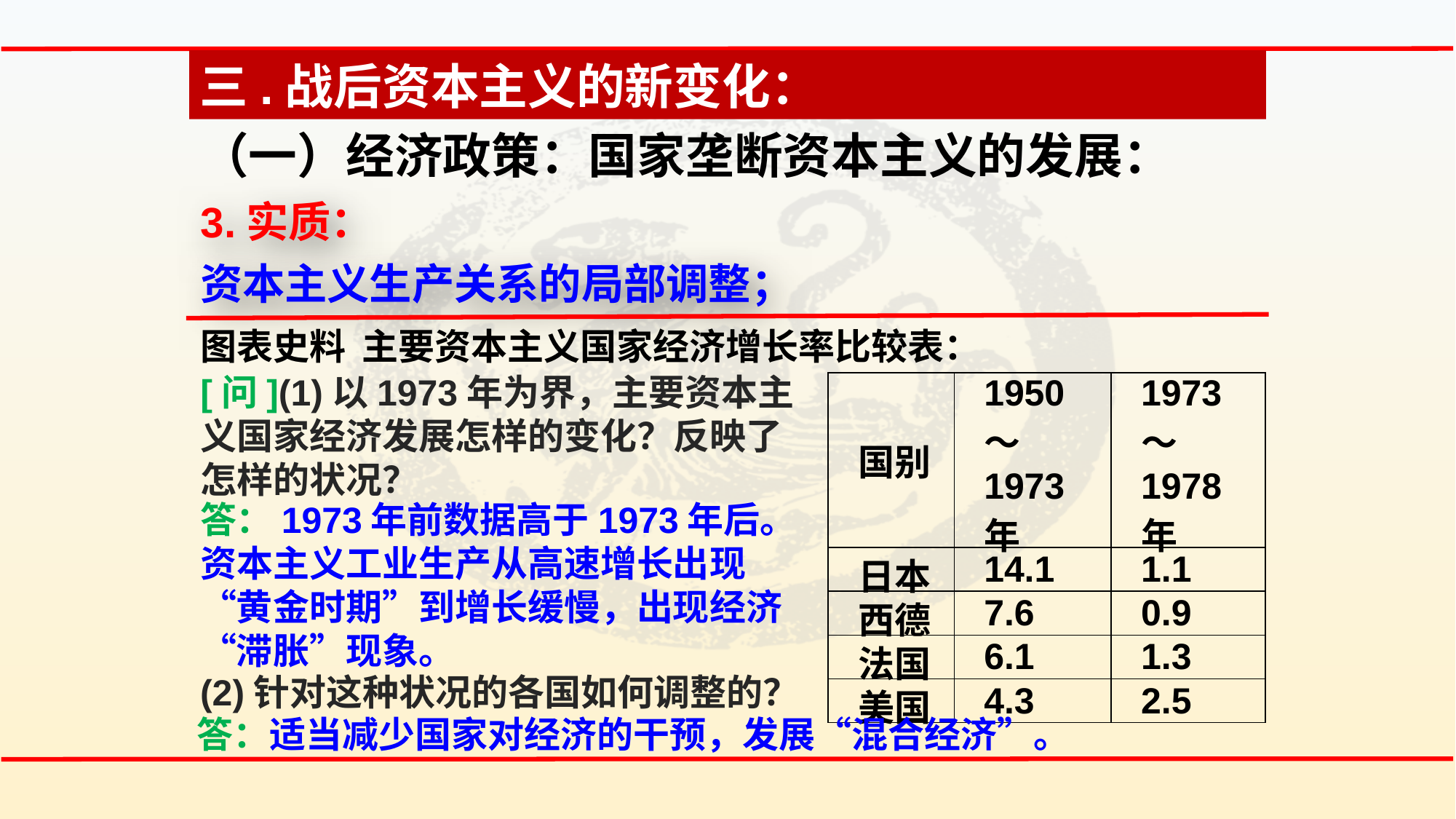

三.战后资本主义的新变化：
（一）经济政策：国家垄断资本主义的发展：
3.实质：
资本主义生产关系的局部调整；
图表史料  主要资本主义国家经济增长率比较表：
[问](1)以1973年为界，主要资本主义国家经济发展怎样的变化？反映了怎样的状况？
| 国别 | 1950～1973年 | 1973～1978年 |
| --- | --- | --- |
| 日本 | 14.1 | 1.1 |
| 西德 | 7.6 | 0.9 |
| 法国 | 6.1 | 1.3 |
| 美国 | 4.3 | 2.5 |
答：1973年前数据高于1973年后。资本主义工业生产从高速增长出现“黄金时期”到增长缓慢，出现经济“滞胀”现象。
(2)针对这种状况的各国如何调整的？
答：适当减少国家对经济的干预，发展“混合经济”。